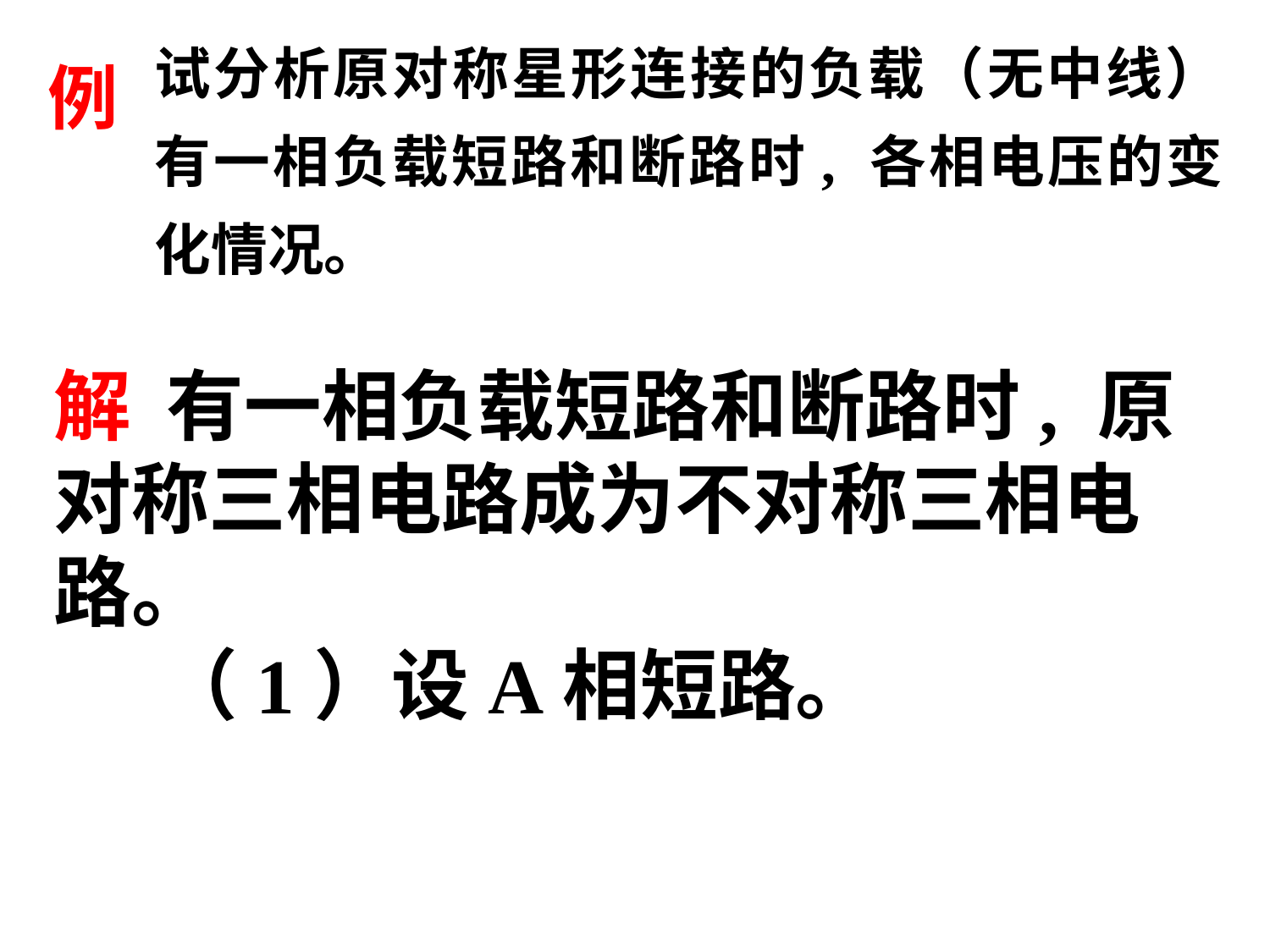

试分析原对称星形连接的负载（无中线）有一相负载短路和断路时, 各相电压的变化情况。
例
解  有一相负载短路和断路时, 原对称三相电路成为不对称三相电路。
     （1）设A相短路。